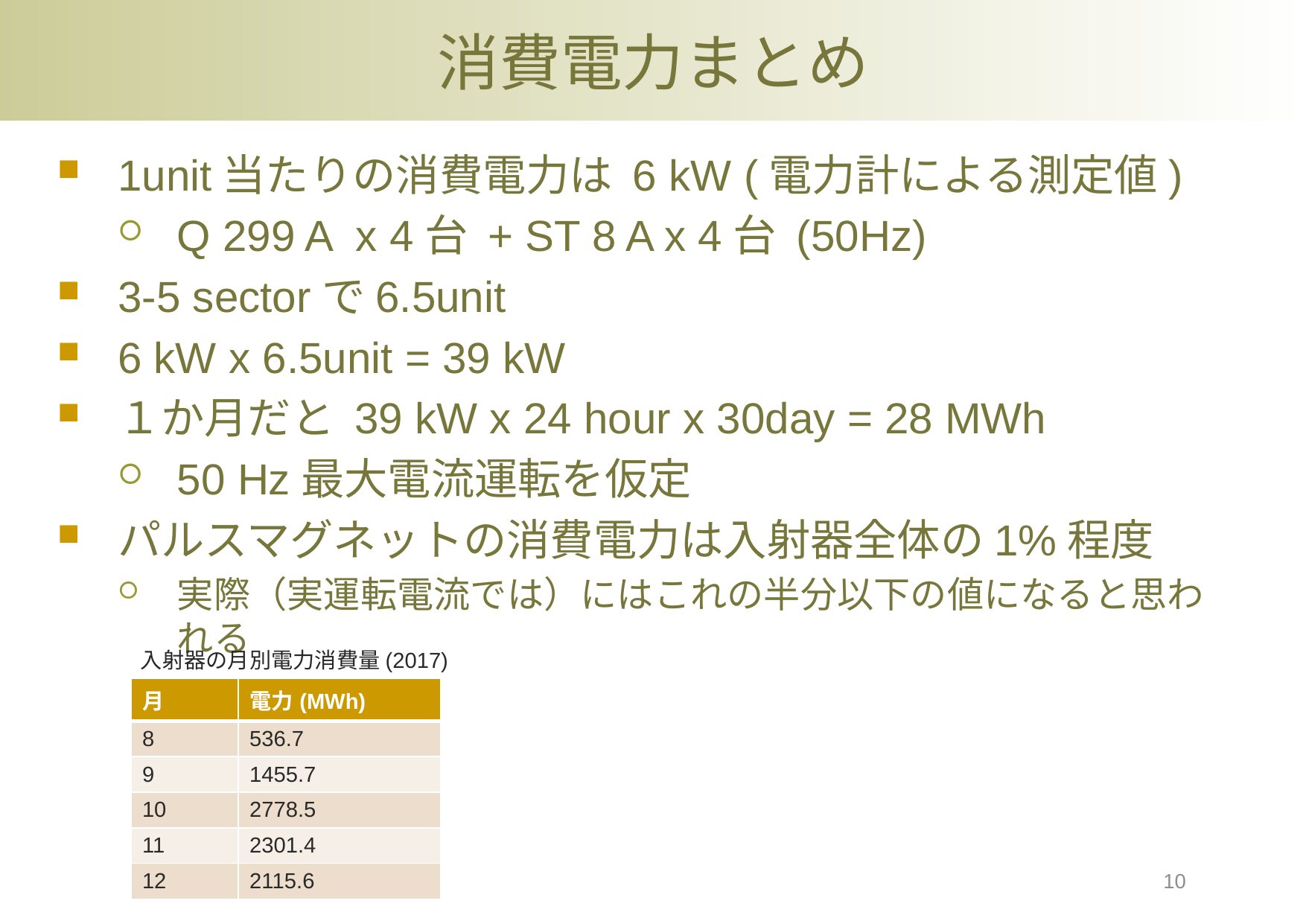

# 消費電力まとめ
1unit当たりの消費電力は 6 kW (電力計による測定値)
Q 299 A  x 4台 + ST 8 A x 4台 (50Hz)
3-5 sectorで6.5unit
6 kW x 6.5unit = 39 kW
１か月だと 39 kW x 24 hour x 30day = 28 MWh
50 Hz最大電流運転を仮定
パルスマグネットの消費電力は入射器全体の1%程度
実際（実運転電流では）にはこれの半分以下の値になると思われる

入射器の月別電力消費量(2017)
| 月 | 電力(MWh) |
| --- | --- |
| 8 | 536.7 |
| 9 | 1455.7 |
| 10 | 2778.5 |
| 11 | 2301.4 |
| 12 | 2115.6 |

10